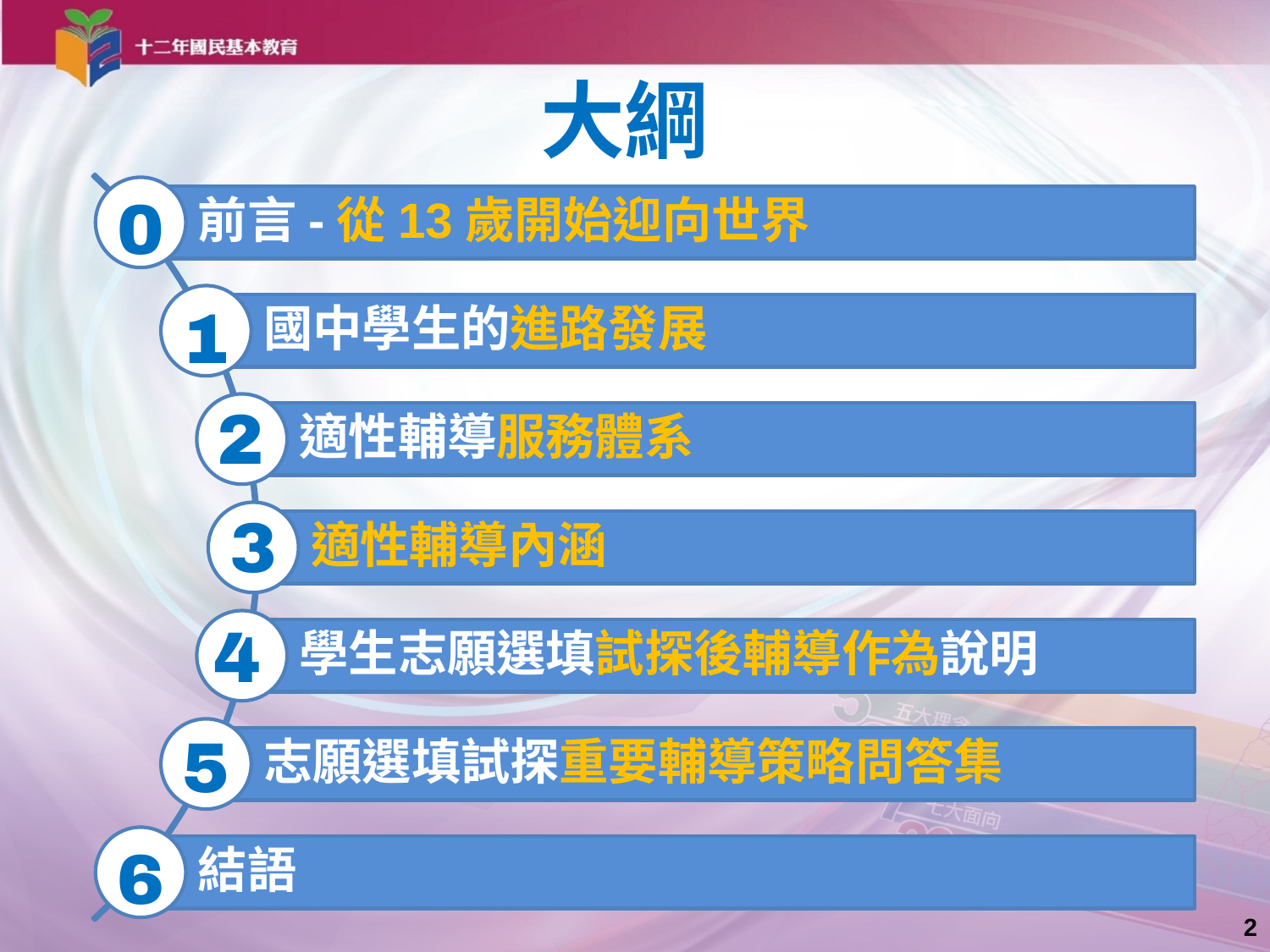

前言-從13歲開始迎向世界

國中學生的進路發展

適性輔導服務體系

適性輔導內涵

學生志願選填試探後輔導作為說明

志願選填試探重要輔導策略問答集

結語
大綱
0
1
2
3
4
5
6
2